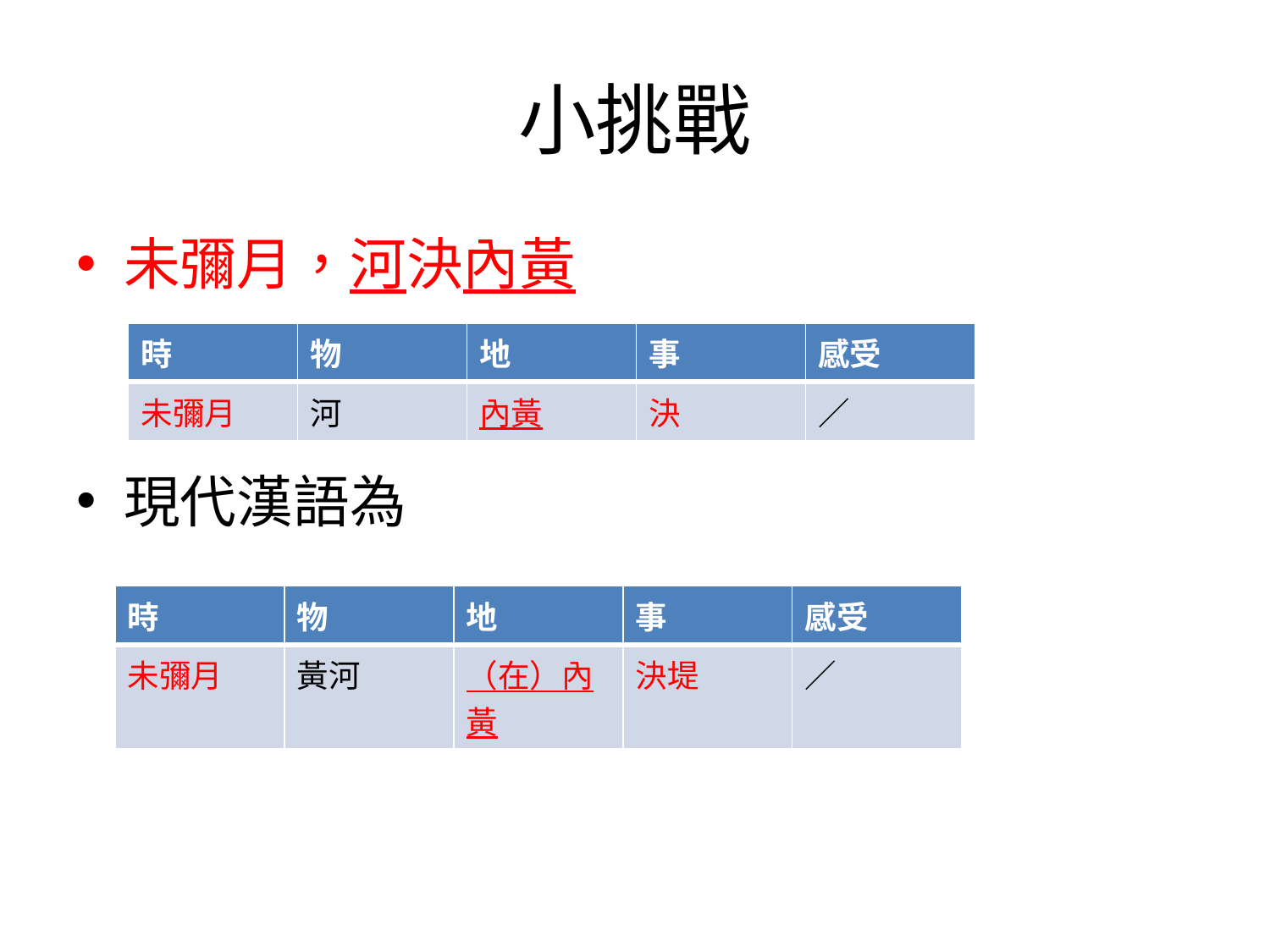

# 小挑戰
未彌月，河決內黃

現代漢語為

| 時 | 物 | 地 | 事 | 感受 |
| --- | --- | --- | --- | --- |
| 未彌月 | 河 | 內黃 | 決 | ／ |
| 時 | 物 | 地 | 事 | 感受 |
| --- | --- | --- | --- | --- |
| 未彌月 | 黃河 | （在）內黃 | 決堤 | ／ |